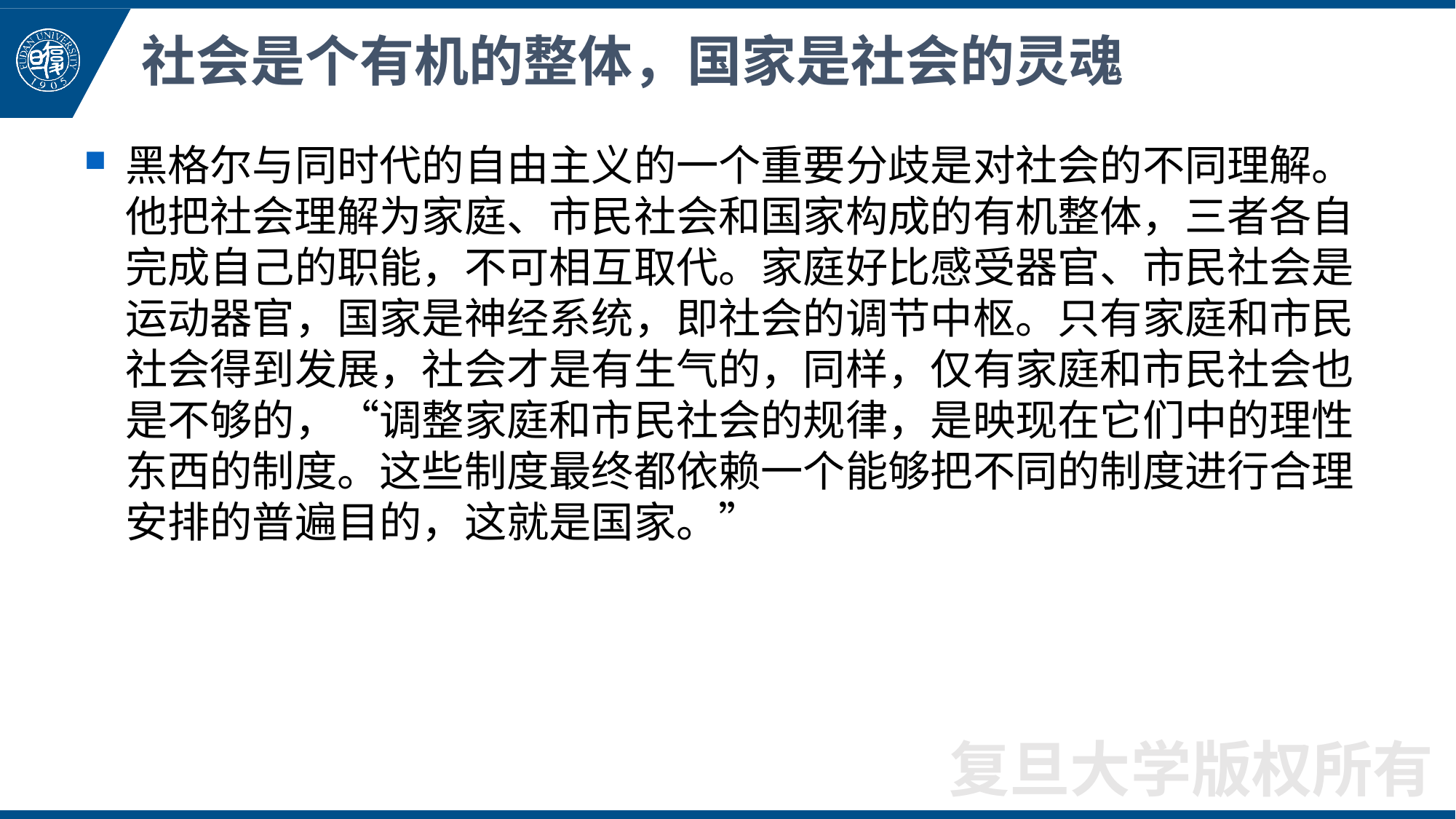

# 社会是个有机的整体，国家是社会的灵魂
黑格尔与同时代的自由主义的一个重要分歧是对社会的不同理解。他把社会理解为家庭、市民社会和国家构成的有机整体，三者各自完成自己的职能，不可相互取代。家庭好比感受器官、市民社会是运动器官，国家是神经系统，即社会的调节中枢。只有家庭和市民社会得到发展，社会才是有生气的，同样，仅有家庭和市民社会也是不够的，“调整家庭和市民社会的规律，是映现在它们中的理性东西的制度。这些制度最终都依赖一个能够把不同的制度进行合理安排的普遍目的，这就是国家。”